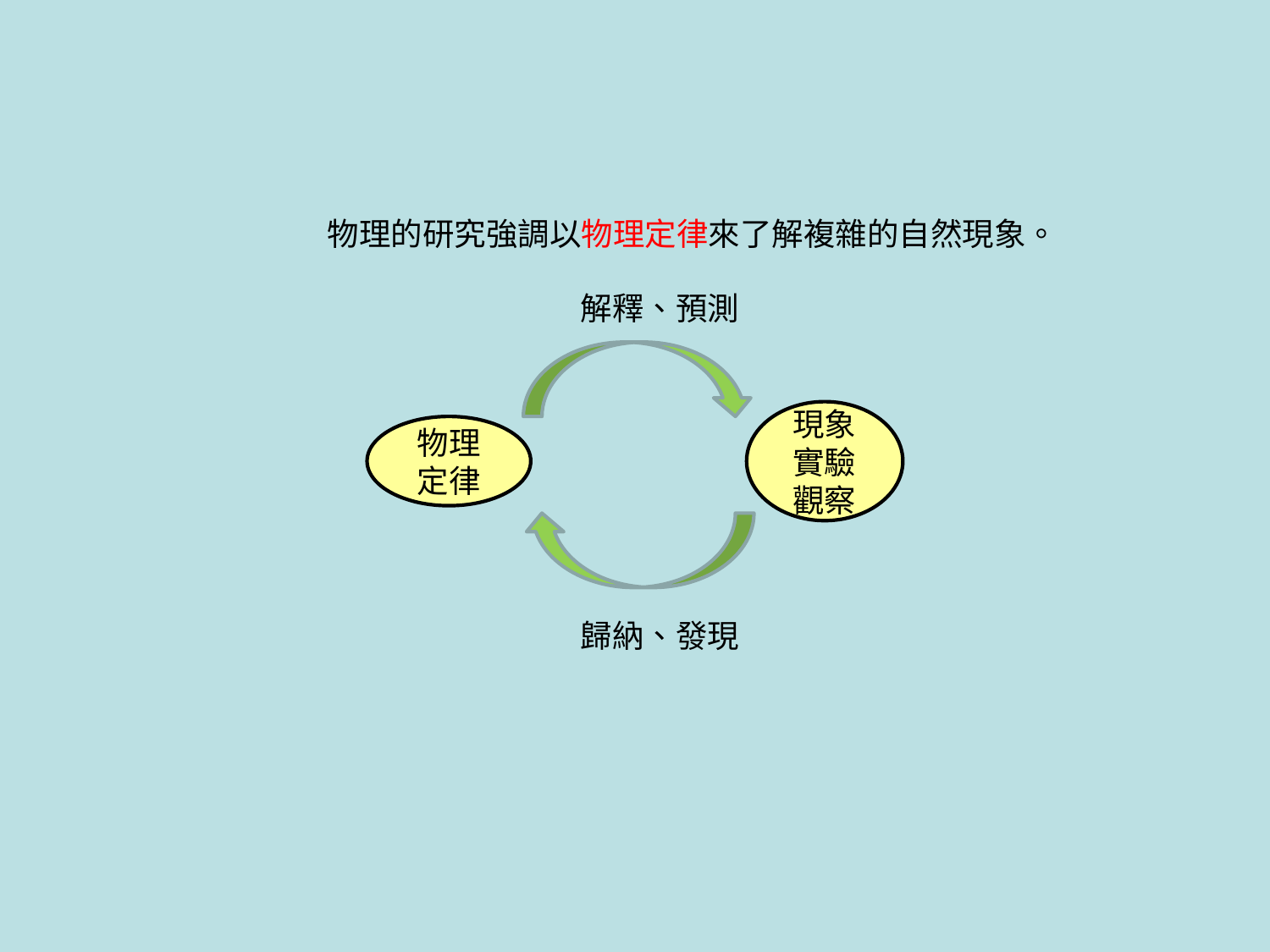

物理的研究強調以物理定律來了解複雜的自然現象。
解釋、預測

現象
實驗
觀察
物理定律

歸納、發現